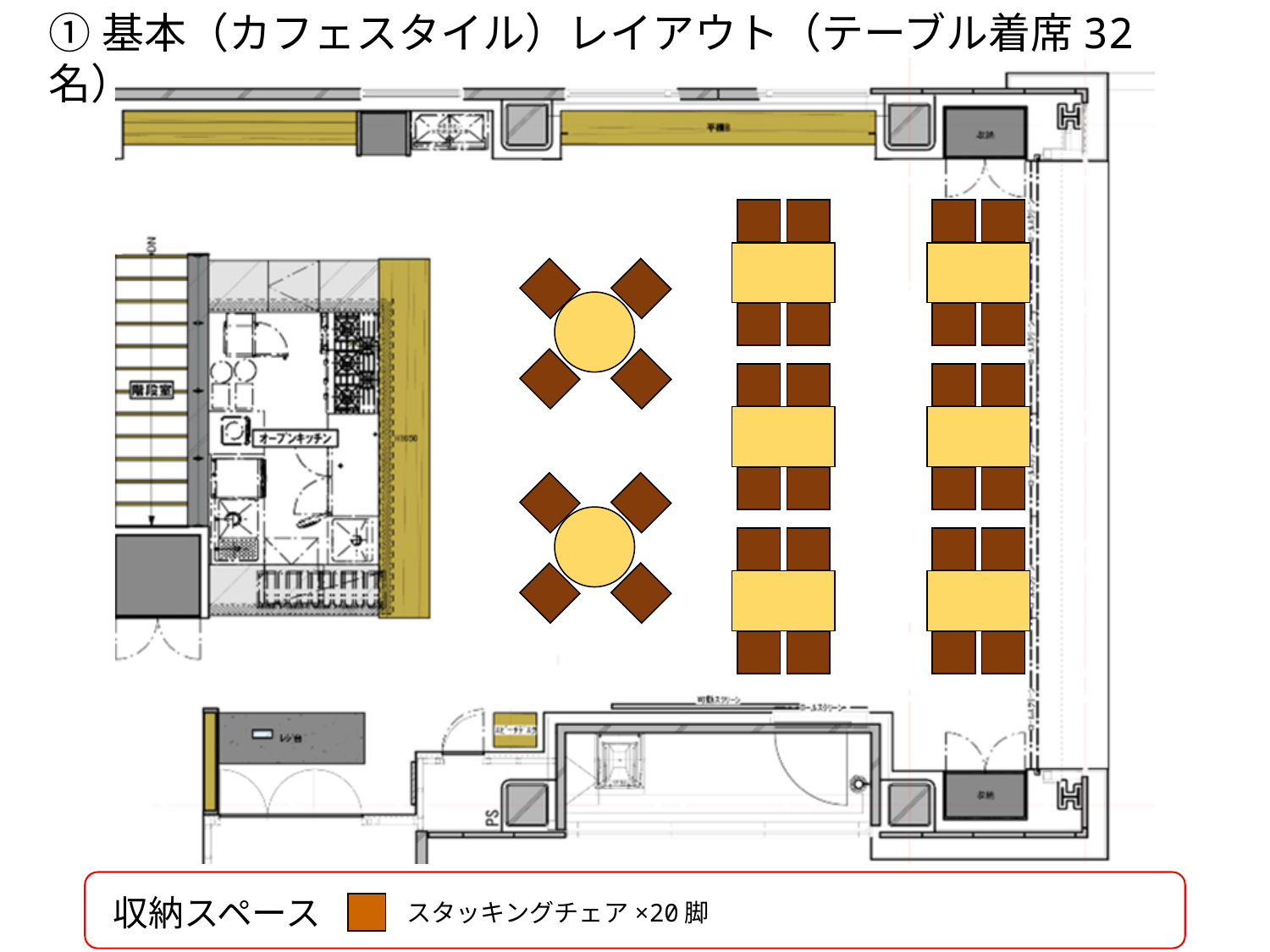

①基本（カフェスタイル）レイアウト（テーブル着席32名）

収納スペース
スタッキングチェア×20脚